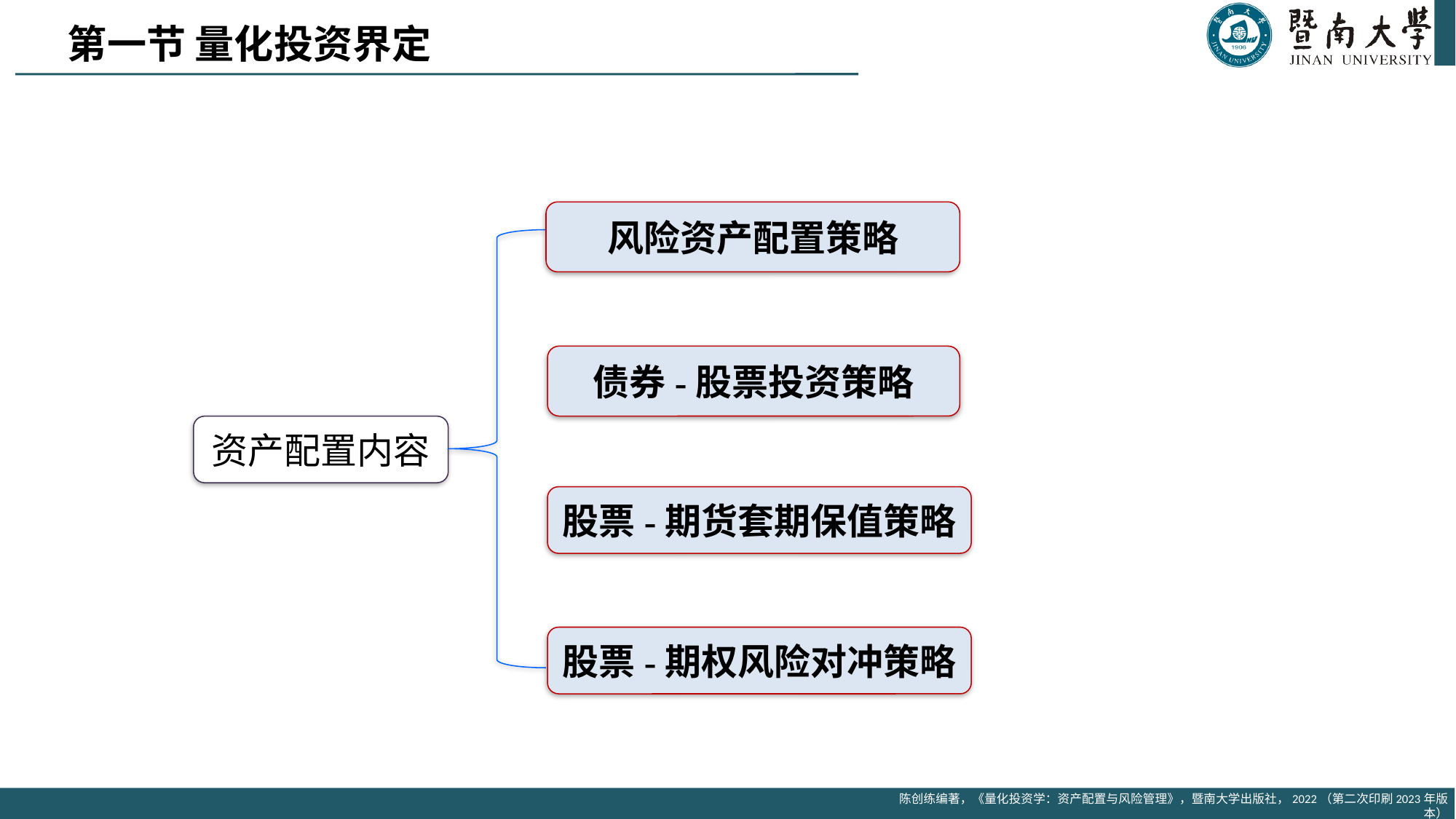

第一节 量化投资界定
风险资产配置策略
债券-股票投资策略
股票-期货套期保值策略

资产配置内容
股票-期权风险对冲策略